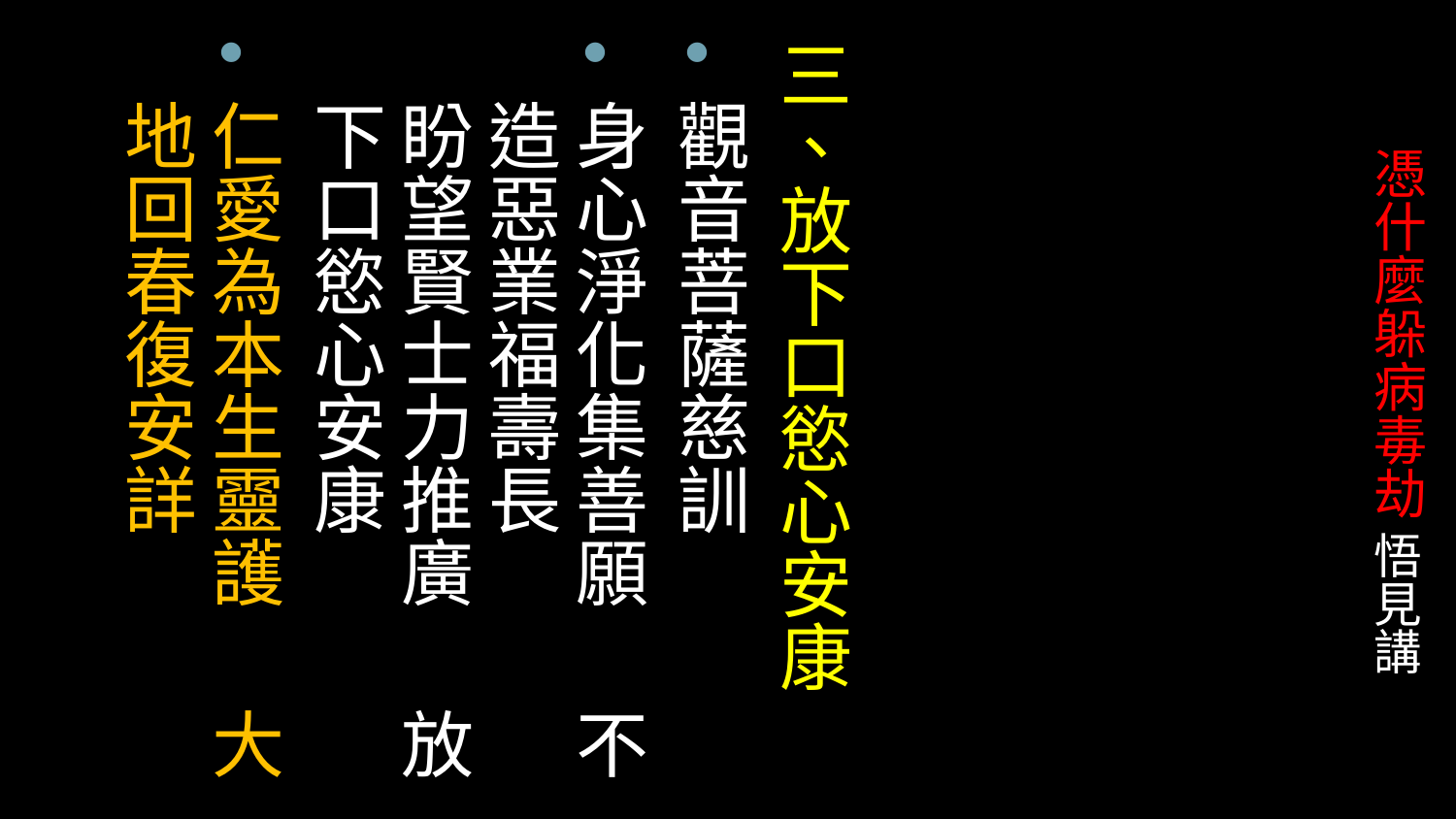

三、放下口慾心安康
觀音菩薩慈訓
身心淨化集善願      不造惡業福壽長
盼望賢士力推廣      放下口慾心安康
仁愛為本生靈護      大地回春復安詳

# 憑什麼躲病毒劫 悟見講